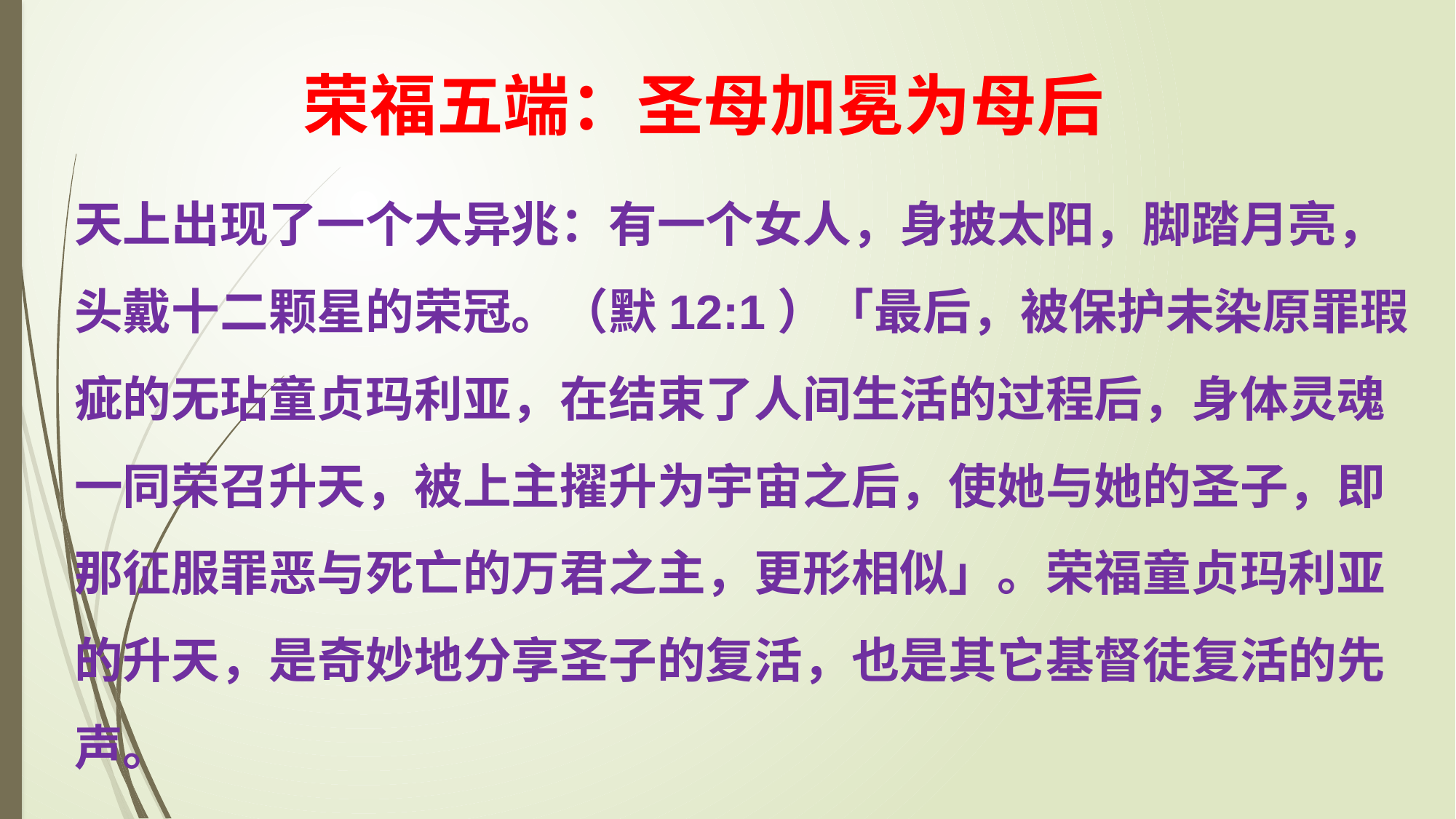

# 荣福五端：圣母加冕为母后
天上出现了一个大异兆：有一个女人，身披太阳，脚踏月亮，头戴十二颗星的荣冠。（默12:1）「最后，被保护未染原罪瑕疵的无玷童贞玛利亚，在结束了人间生活的过程后，身体灵魂一同荣召升天，被上主擢升为宇宙之后，使她与她的圣子，即那征服罪恶与死亡的万君之主，更形相似」。荣福童贞玛利亚的升天，是奇妙地分享圣子的复活，也是其它基督徒复活的先声。